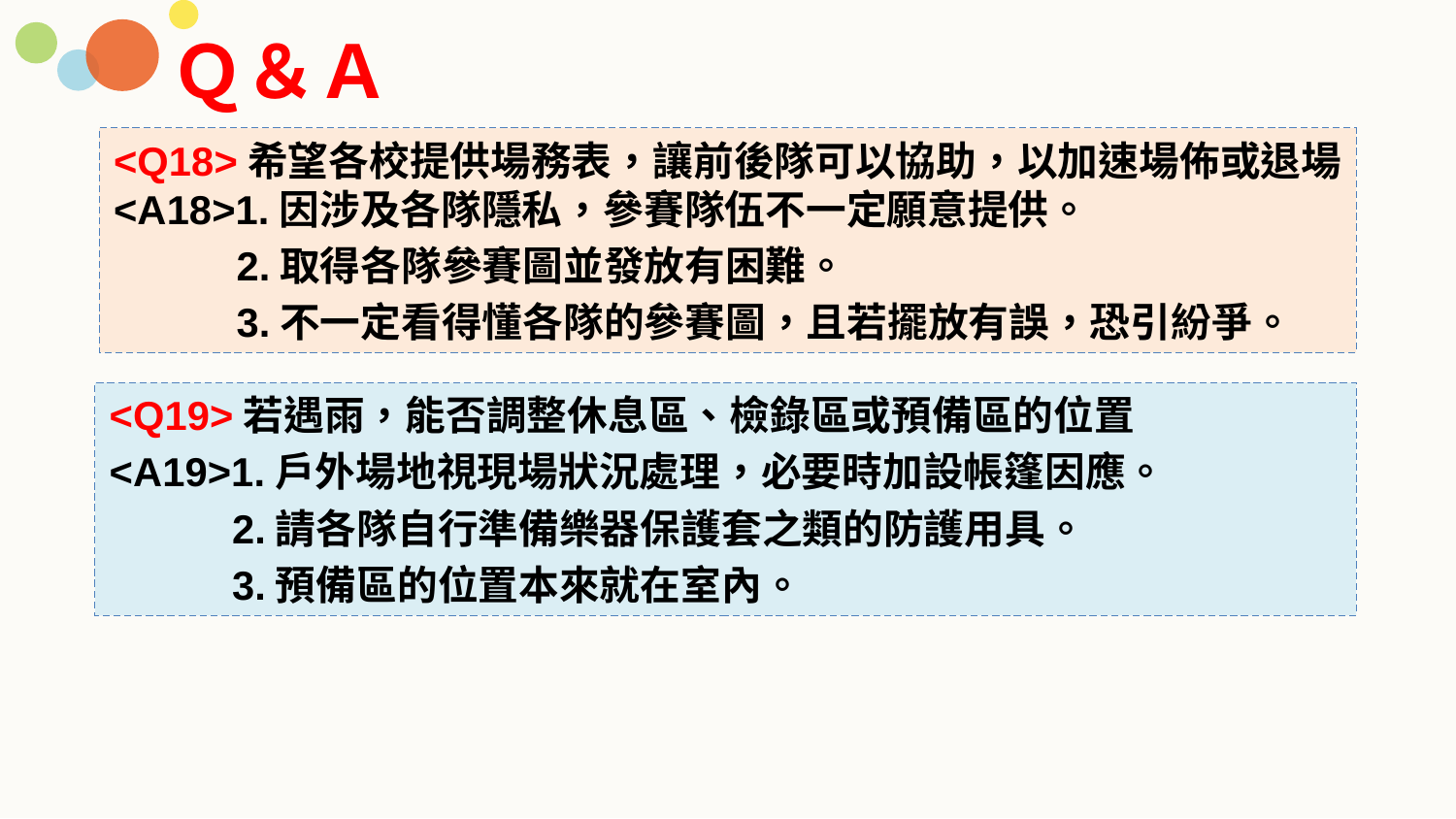

Ｑ＆Ａ

<Q18>希望各校提供場務表，讓前後隊可以協助，以加速場佈或退場<A18>1.因涉及各隊隱私，參賽隊伍不一定願意提供。
           2.取得各隊參賽圖並發放有困難。
           3.不一定看得懂各隊的參賽圖，且若擺放有誤，恐引紛爭。
<Q19>若遇雨，能否調整休息區、檢錄區或預備區的位置
<A19>1.戶外場地視現場狀況處理，必要時加設帳篷因應。
           2.請各隊自行準備樂器保護套之類的防護用具。
           3.預備區的位置本來就在室內。